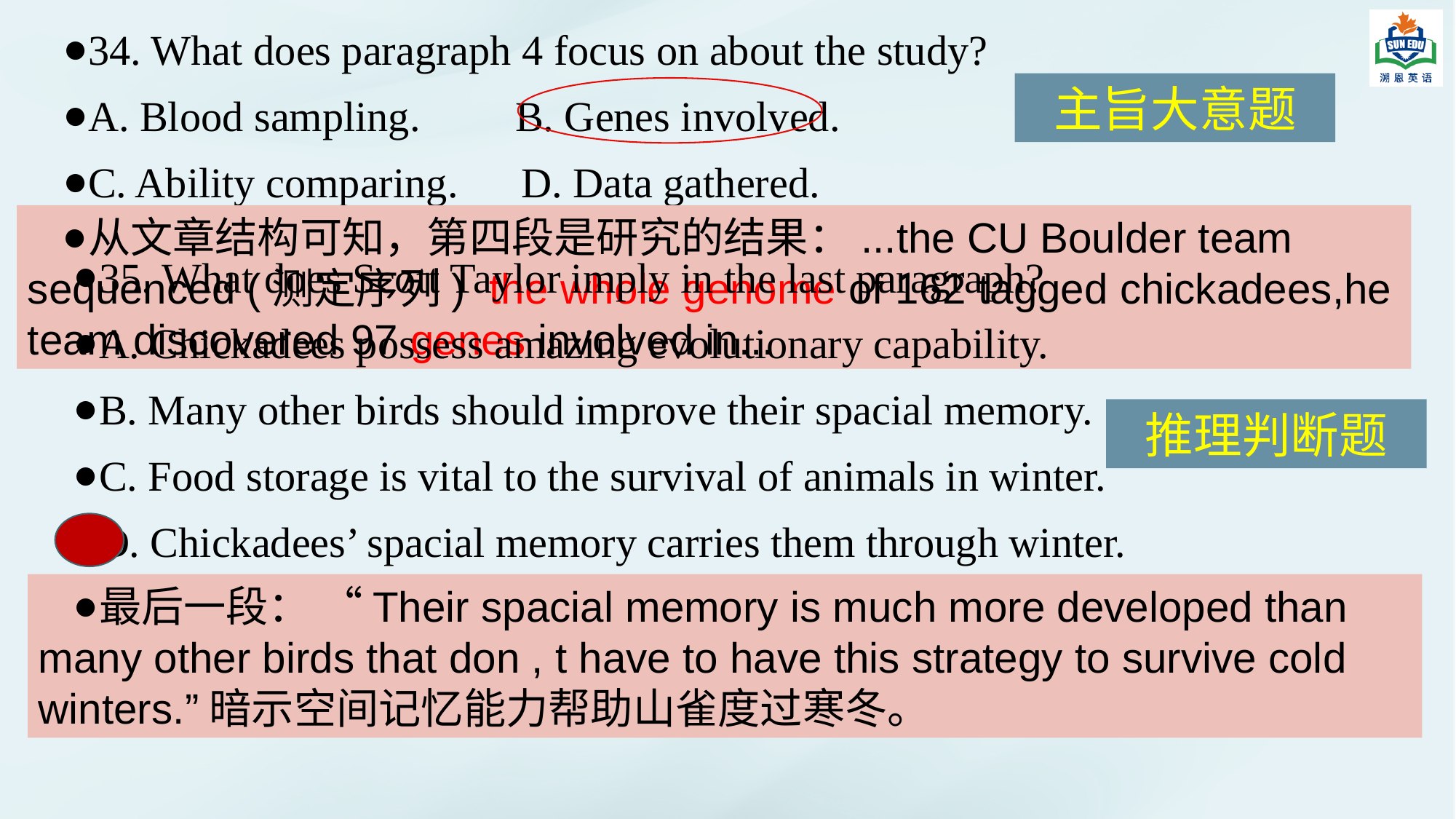

34. What does paragraph 4 focus on about the study?
A. Blood sampling.         B. Genes involved.
C. Ability comparing.      D. Data gathered.
主旨大意题

从文章结构可知，第四段是研究的结果：...the CU Boulder team sequenced (测定序列)  the whole genome of 162 tagged chickadees,he team discovered 97 genes involved in...
35. What does Scott Taylor imply in the last paragraph?
A. Chickadees possess amazing evolutionary capability.
B. Many other birds should improve their spacial memory.
C. Food storage is vital to the survival of animals in winter.
D. Chickadees’ spacial memory carries them through winter.
推理判断题

最后一段： “Their spacial memory is much more developed than many other birds that don , t have to have this strategy to survive cold winters.”暗示空间记忆能力帮助山雀度过寒冬。